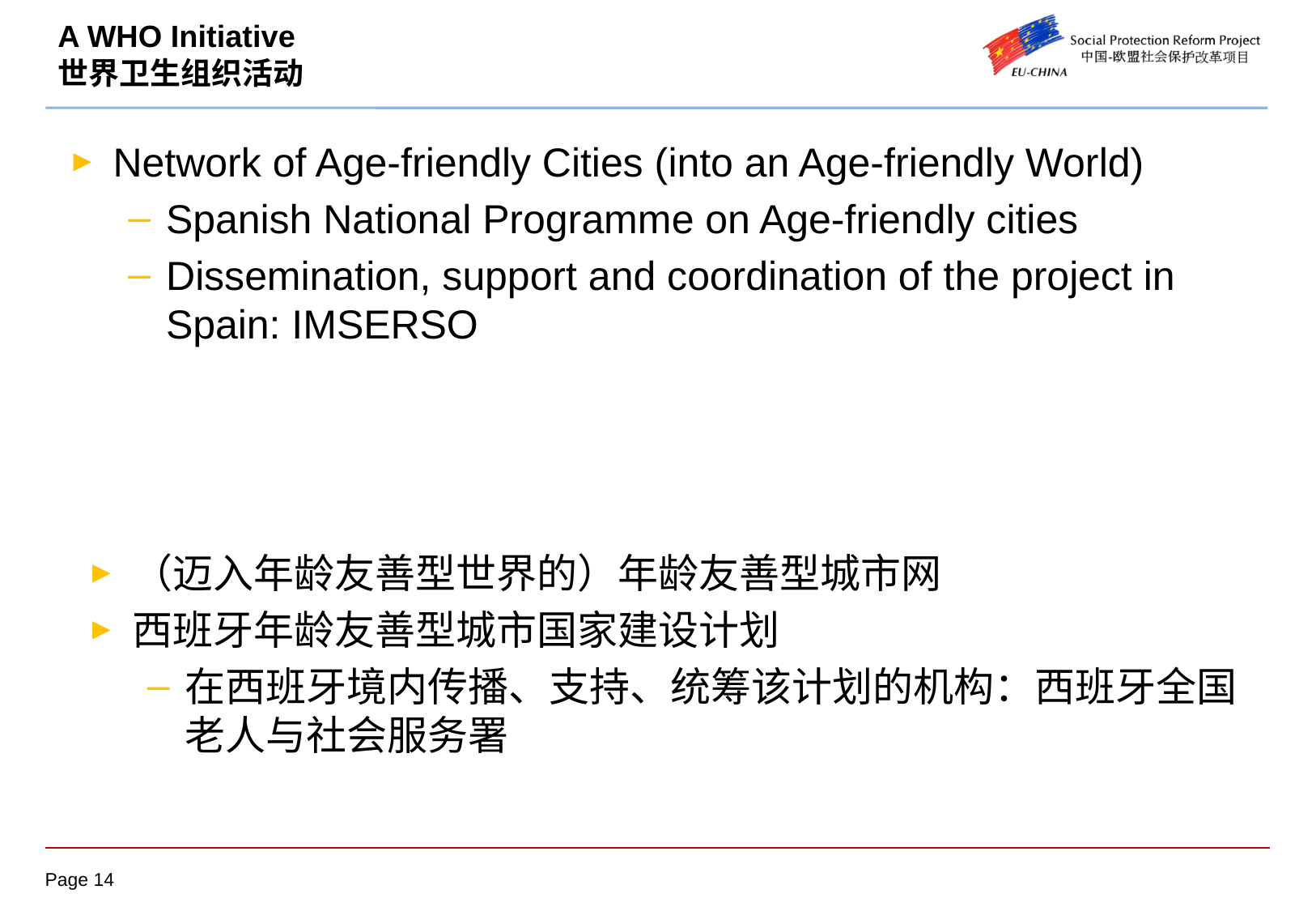

# A WHO Initiative 世界卫生组织活动
Network of Age-friendly Cities (into an Age-friendly World)
Spanish National Programme on Age-friendly cities
Dissemination, support and coordination of the project in Spain: IMSERSO
（迈入年龄友善型世界的）年龄友善型城市网
西班牙年龄友善型城市国家建设计划
在西班牙境内传播、支持、统筹该计划的机构：西班牙全国老人与社会服务署